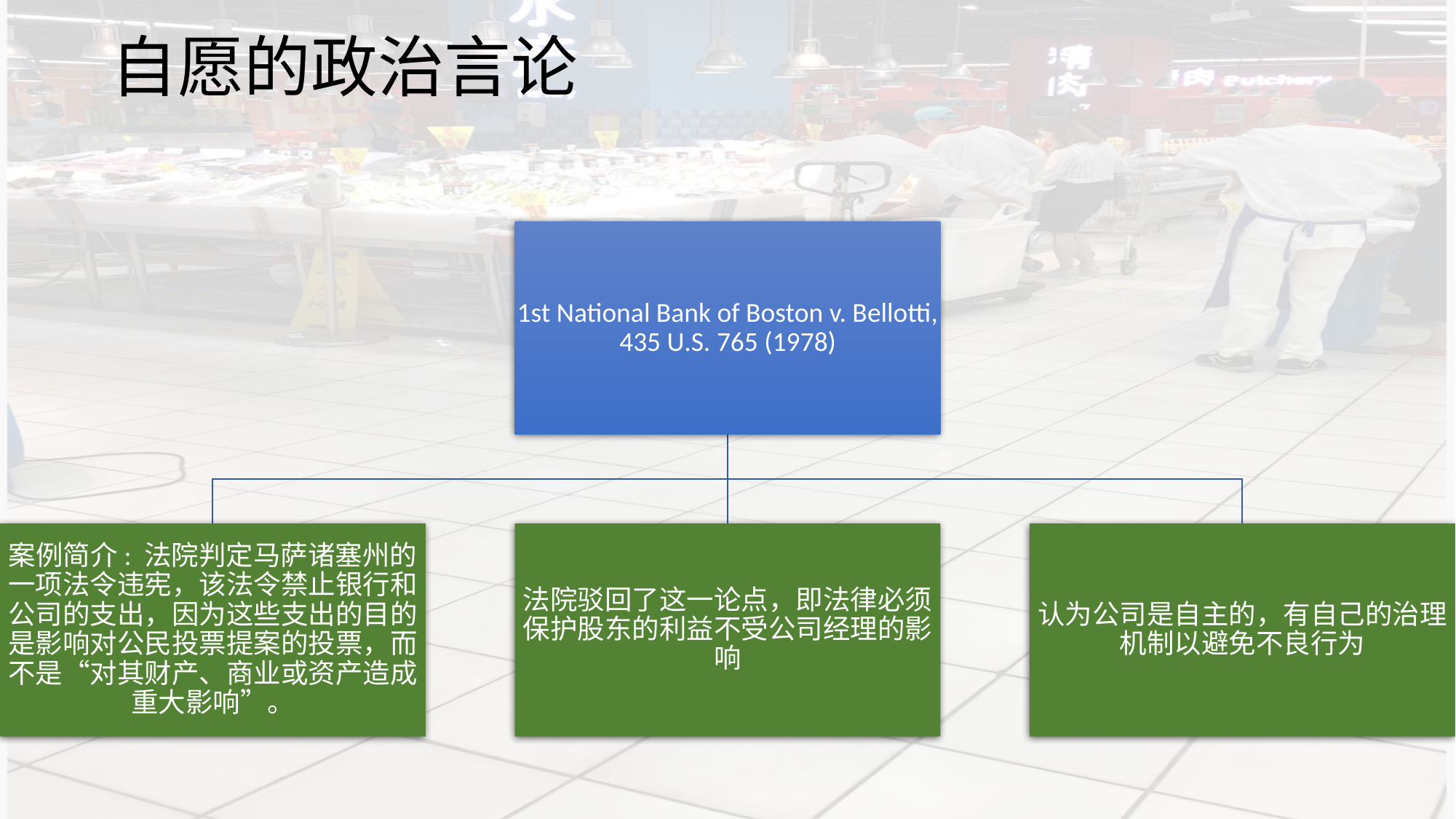

# 自愿的政治言论
1st National Bank of Boston v. Bellotti, 435 U.S. 765 (1978)
案例简介: 法院判定马萨诸塞州的一项法令违宪，该法令禁止银行和公司的支出，因为这些支出的目的是影响对公民投票提案的投票，而不是“对其财产、商业或资产造成重大影响”。
法院驳回了这一论点，即法律必须保护股东的利益不受公司经理的影响
认为公司是自主的，有自己的治理机制以避免不良行为